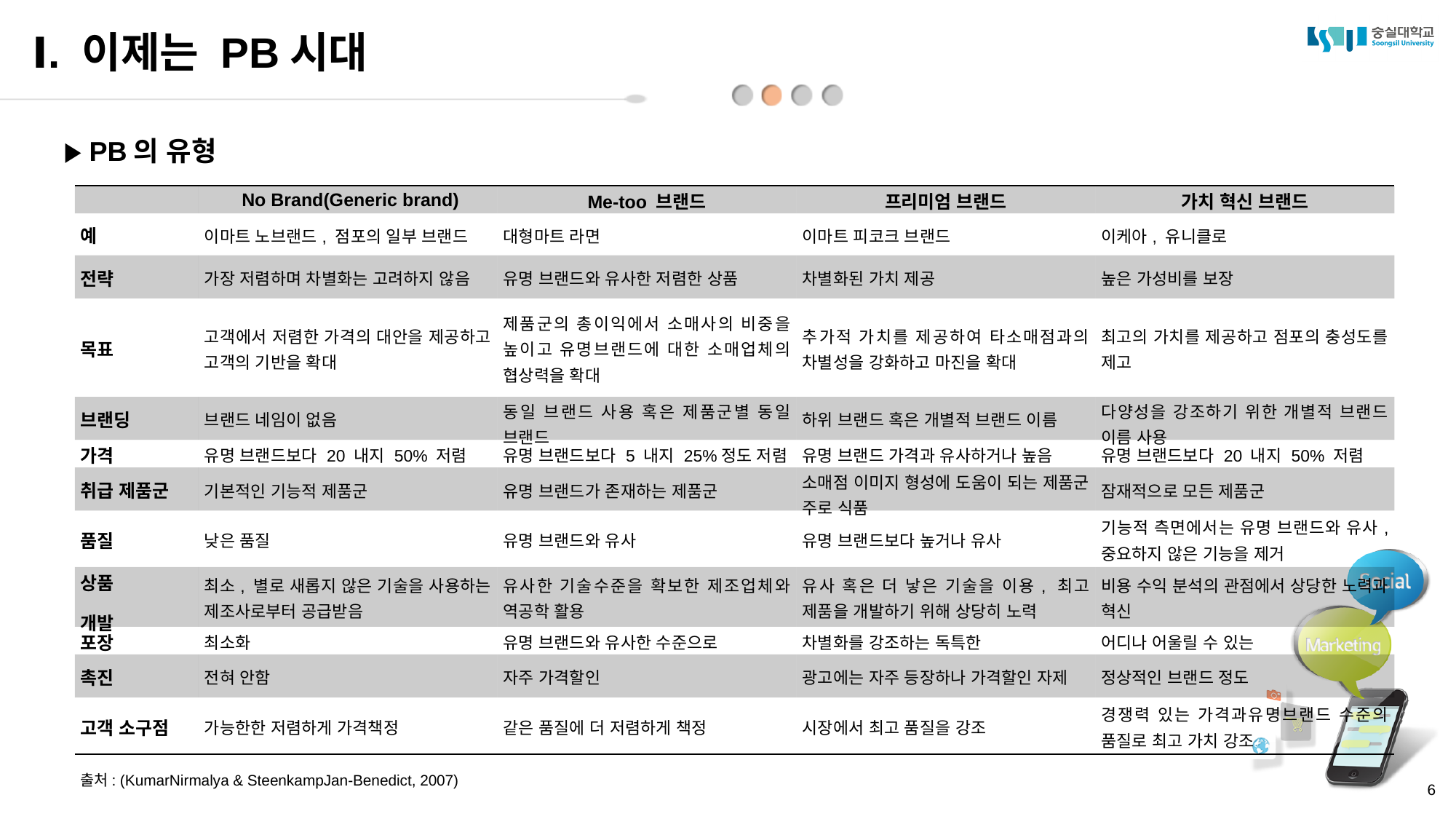

Ⅰ. 이제는 PB시대
▶ PB의 유형
|  | No Brand(Generic brand) | Me-too 브랜드 | 프리미엄 브랜드 | 가치 혁신 브랜드 |
| --- | --- | --- | --- | --- |
| 예 | 이마트 노브랜드, 점포의 일부 브랜드 | 대형마트 라면 | 이마트 피코크 브랜드 | 이케아, 유니클로 |
| 전략 | 가장 저렴하며 차별화는 고려하지 않음 | 유명 브랜드와 유사한 저렴한 상품 | 차별화된 가치 제공 | 높은 가성비를 보장 |
| 목표 | 고객에서 저렴한 가격의 대안을 제공하고 고객의 기반을 확대 | 제품군의 총이익에서 소매사의 비중을 높이고 유명브랜드에 대한 소매업체의 협상력을 확대 | 추가적 가치를 제공하여 타소매점과의 차별성을 강화하고 마진을 확대 | 최고의 가치를 제공하고 점포의 충성도를 제고 |
| 브랜딩 | 브랜드 네임이 없음 | 동일 브랜드 사용 혹은 제품군별 동일 브랜드 | 하위 브랜드 혹은 개별적 브랜드 이름 | 다양성을 강조하기 위한 개별적 브랜드 이름 사용 |
| 가격 | 유명 브랜드보다 20 내지 50% 저렴 | 유명 브랜드보다 5 내지 25%정도 저렴 | 유명 브랜드 가격과 유사하거나 높음 | 유명 브랜드보다 20 내지 50% 저렴 |
| 취급 제품군 | 기본적인 기능적 제품군 | 유명 브랜드가 존재하는 제품군 | 소매점 이미지 형성에 도움이 되는 제품군 주로 식품 | 잠재적으로 모든 제품군 |
| 품질 | 낮은 품질 | 유명 브랜드와 유사 | 유명 브랜드보다 높거나 유사 | 기능적 측면에서는 유명 브랜드와 유사, 중요하지 않은 기능을 제거 |
| 상품 개발 | 최소, 별로 새롭지 않은 기술을 사용하는 제조사로부터 공급받음 | 유사한 기술수준을 확보한 제조업체와 역공학 활용 | 유사 혹은 더 낳은 기술을 이용, 최고 제품을 개발하기 위해 상당히 노력 | 비용 수익 분석의 관점에서 상당한 노력과 혁신 |
| 포장 | 최소화 | 유명 브랜드와 유사한 수준으로 | 차별화를 강조하는 독특한 | 어디나 어울릴 수 있는 |
| 촉진 | 전혀 안함 | 자주 가격할인 | 광고에는 자주 등장하나 가격할인 자제 | 정상적인 브랜드 정도 |
| 고객 소구점 | 가능한한 저렴하게 가격책정 | 같은 품질에 더 저렴하게 책정 | 시장에서 최고 품질을 강조 | 경쟁력 있는 가격과유명브랜드 수준의 품질로 최고 가치 강조 |
출처: (KumarNirmalya & SteenkampJan-Benedict, 2007)
6